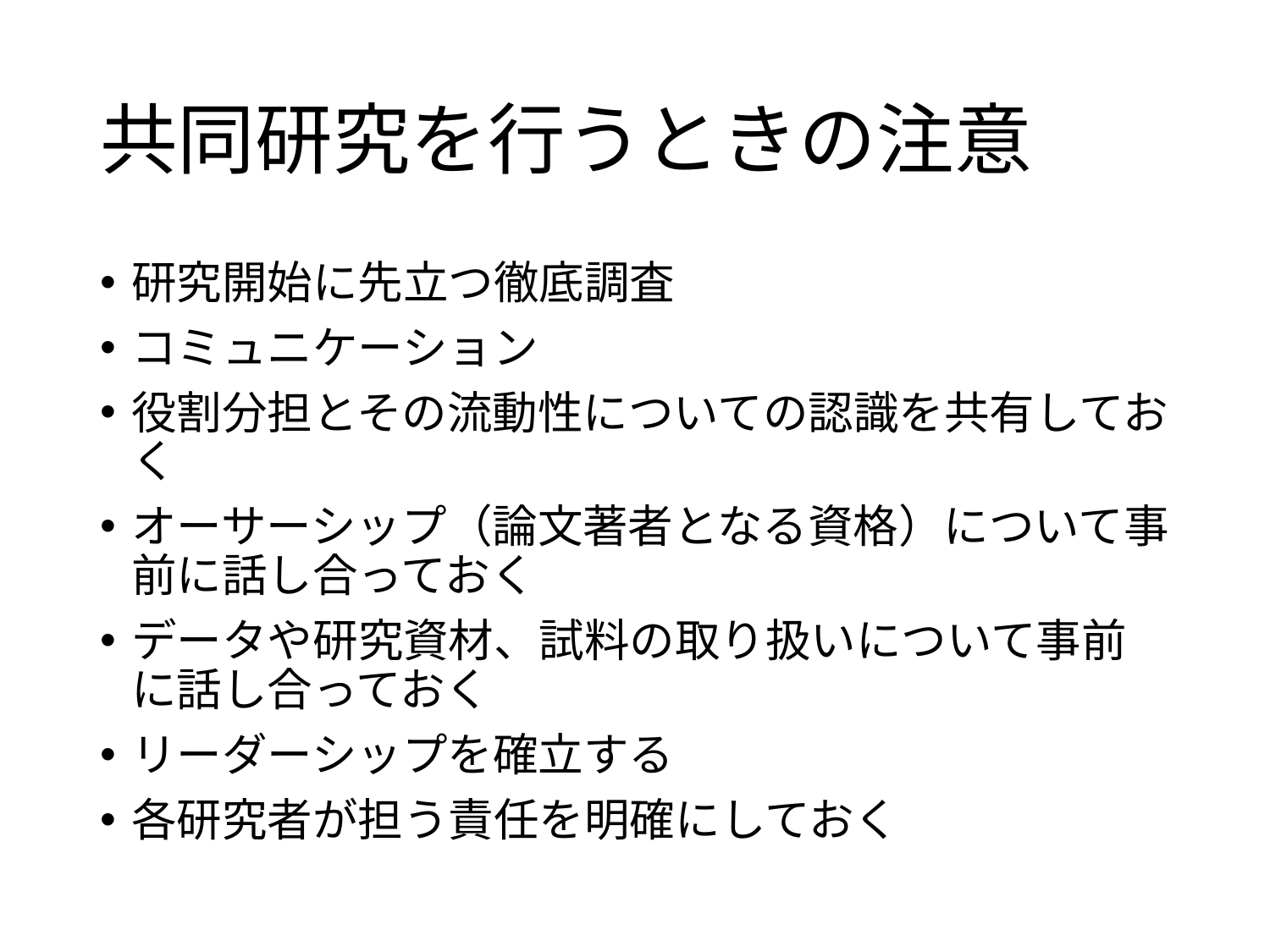

# 共同研究を行うときの注意
研究開始に先立つ徹底調査
コミュニケーション
役割分担とその流動性についての認識を共有しておく
オーサーシップ（論文著者となる資格）について事前に話し合っておく
データや研究資材、試料の取り扱いについて事前に話し合っておく
リーダーシップを確立する
各研究者が担う責任を明確にしておく